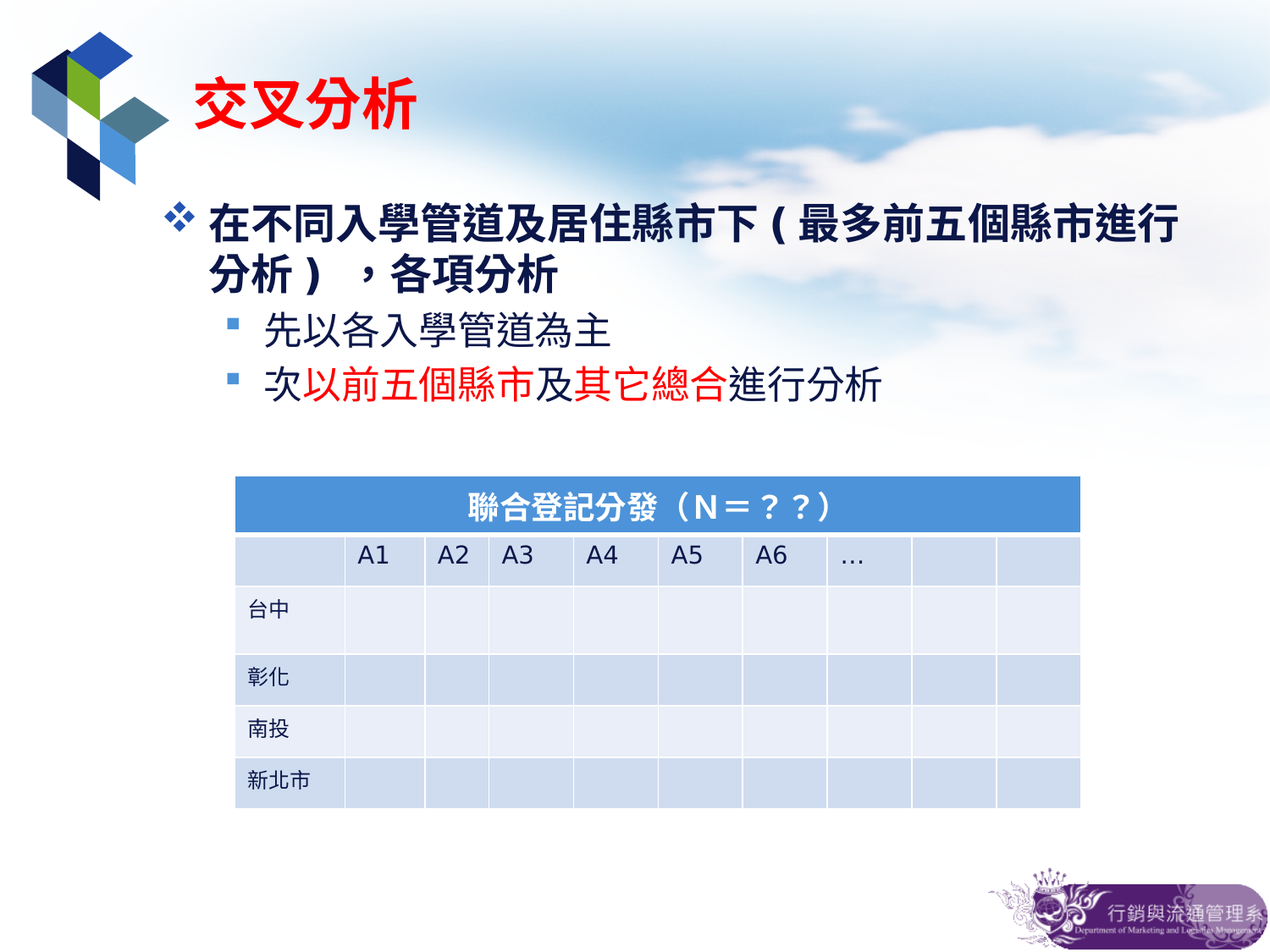

# 交叉分析
在不同入學管道及居住縣市下(最多前五個縣市進行分析) ，各項分析
先以各入學管道為主
次以前五個縣市及其它總合進行分析

| 聯合登記分發（Ｎ＝？？） |  |  |  |  |  |  |  |  |  |
| --- | --- | --- | --- | --- | --- | --- | --- | --- | --- |
|  | A1 | A2 | A3 | A4 | A5 | A6 | … |  |  |
| 台中 |  |  |  |  |  |  |  |  |  |
| 彰化 |  |  |  |  |  |  |  |  |  |
| 南投 |  |  |  |  |  |  |  |  |  |
| 新北市 |  |  |  |  |  |  |  |  |  |